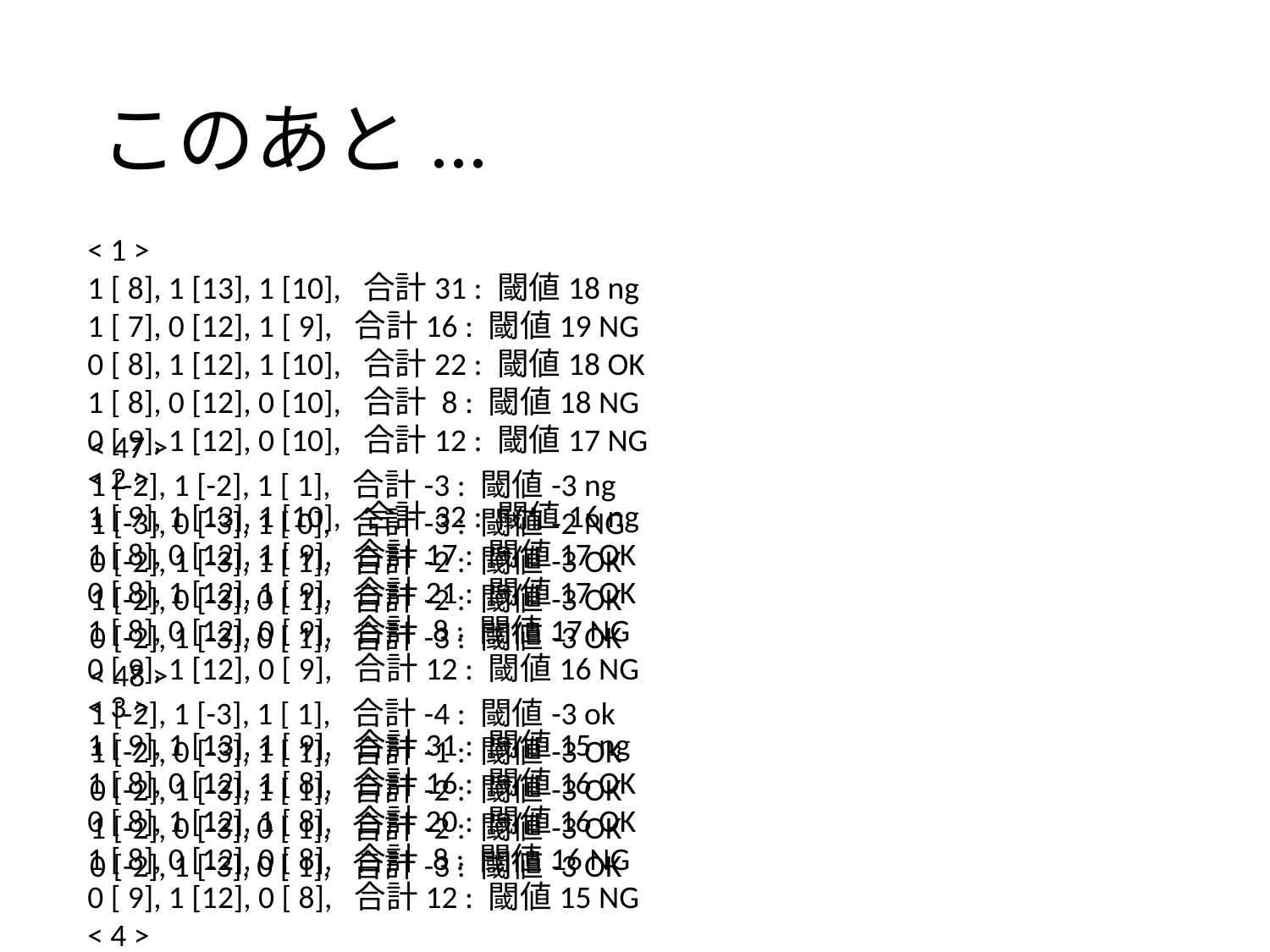

# このあと...
< 1 >
1 [ 8], 1 [13], 1 [10],  合計31 : 閾値18 ng
1 [ 7], 0 [12], 1 [ 9],  合計16 : 閾値19 NG
0 [ 8], 1 [12], 1 [10],  合計22 : 閾値18 OK
1 [ 8], 0 [12], 0 [10],  合計 8 : 閾値18 NG
0 [ 9], 1 [12], 0 [10],  合計12 : 閾値17 NG
< 2 >
1 [ 9], 1 [13], 1 [10],  合計32 : 閾値16 ng
1 [ 8], 0 [12], 1 [ 9],  合計17 : 閾値17 OK
0 [ 8], 1 [12], 1 [ 9],  合計21 : 閾値17 OK
1 [ 8], 0 [12], 0 [ 9],  合計 8 : 閾値17 NG
0 [ 9], 1 [12], 0 [ 9],  合計12 : 閾値16 NG
< 3 >
1 [ 9], 1 [13], 1 [ 9],  合計31 : 閾値15 ng
1 [ 8], 0 [12], 1 [ 8],  合計16 : 閾値16 OK
0 [ 8], 1 [12], 1 [ 8],  合計20 : 閾値16 OK
1 [ 8], 0 [12], 0 [ 8],  合計 8 : 閾値16 NG
0 [ 9], 1 [12], 0 [ 8],  合計12 : 閾値15 NG
< 4 >
1 [ 9], 1 [13], 1 [ 8],  合計30 : 閾値14 ng
1 [ 8], 0 [12], 1 [ 7],  合計15 : 閾値15 OK
0 [ 8], 1 [12], 1 [ 7],  合計19 : 閾値15 OK
1 [ 8], 0 [12], 0 [ 7],  合計 8 : 閾値15 NG
0 [ 9], 1 [12], 0 [ 7],  合計12 : 閾値14 NG
< 5 >
1 [ 9], 1 [13], 1 [ 7],  合計29 : 閾値13 ng
1 [ 8], 0 [12], 1 [ 6],  合計14 : 閾値14 OK
0 [ 8], 1 [12], 1 [ 6],  合計18 : 閾値14 OK
1 [ 8], 0 [12], 0 [ 6],  合計 8 : 閾値14 NG
0 [ 9], 1 [12], 0 [ 6],  合計12 : 閾値13 NG
< 6 >
1 [ 9], 1 [13], 1 [ 6],  合計28 : 閾値12 ng
1 [ 8], 0 [12], 1 [ 5],  合計13 : 閾値13 OK
0 [ 8], 1 [12], 1 [ 5],  合計17 : 閾値13 OK
1 [ 8], 0 [12], 0 [ 5],  合計 8 : 閾値13 NG
0 [ 9], 1 [12], 0 [ 5],  合計12 : 閾値12 OK
< 7 >
1 [ 9], 1 [12], 1 [ 5],  合計26 : 閾値12 ng
1 [ 8], 0 [11], 1 [ 4],  合計12 : 閾値13 NG
0 [ 9], 1 [11], 1 [ 5],  合計16 : 閾値12 OK
1 [ 9], 0 [11], 0 [ 5],  合計 9 : 閾値12 NG
0 [10], 1 [11], 0 [ 5],  合計11 : 閾値11 OK
< 8 >
1 [10], 1 [11], 1 [ 5],  合計26 : 閾値11 ng
1 [ 9], 0 [10], 1 [ 4],  合計13 : 閾値12 OK
0 [ 9], 1 [10], 1 [ 4],  合計14 : 閾値12 OK
1 [ 9], 0 [10], 0 [ 4],  合計 9 : 閾値12 NG
0 [10], 1 [10], 0 [ 4],  合計10 : 閾値11 NG
< 9 >
1 [10], 1 [11], 1 [ 4],  合計25 : 閾値10 ng
1 [ 9], 0 [10], 1 [ 3],  合計12 : 閾値11 OK
0 [ 9], 1 [10], 1 [ 3],  合計13 : 閾値11 OK
1 [ 9], 0 [10], 0 [ 3],  合計 9 : 閾値11 NG
0 [10], 1 [10], 0 [ 3],  合計10 : 閾値10 OK
< 10 >
1 [10], 1 [10], 1 [ 3],  合計23 : 閾値10 ng
1 [ 9], 0 [ 9], 1 [ 2],  合計11 : 閾値11 OK
0 [ 9], 1 [ 9], 1 [ 2],  合計11 : 閾値11 OK
1 [ 9], 0 [ 9], 0 [ 2],  合計 9 : 閾値11 NG
0 [10], 1 [ 9], 0 [ 2],  合計 9 : 閾値10 NG
< 47 >
1 [-2], 1 [-2], 1 [ 1],  合計-3 : 閾値-3 ng
1 [-3], 0 [-3], 1 [ 0],  合計-3 : 閾値-2 NG
0 [-2], 1 [-3], 1 [ 1],  合計-2 : 閾値-3 OK
1 [-2], 0 [-3], 0 [ 1],  合計-2 : 閾値-3 OK
0 [-2], 1 [-3], 0 [ 1],  合計-3 : 閾値-3 OK
< 48 >
1 [-2], 1 [-3], 1 [ 1],  合計-4 : 閾値-3 ok
1 [-2], 0 [-3], 1 [ 1],  合計-1 : 閾値-3 OK
0 [-2], 1 [-3], 1 [ 1],  合計-2 : 閾値-3 OK
1 [-2], 0 [-3], 0 [ 1],  合計-2 : 閾値-3 OK
0 [-2], 1 [-3], 0 [ 1],  合計-3 : 閾値-3 OK